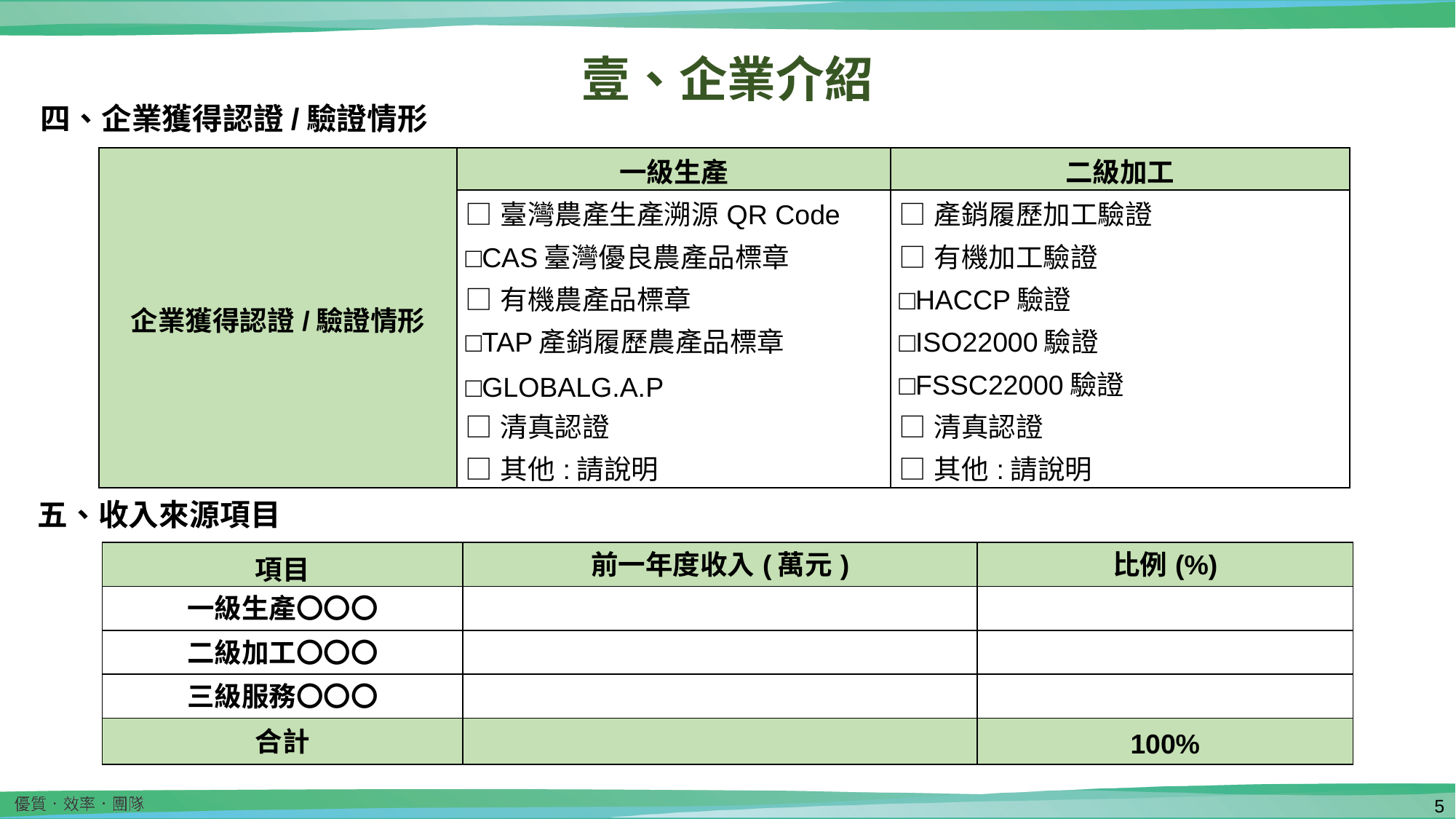

壹、企業介紹
四、企業獲得認證/驗證情形
| 企業獲得認證/驗證情形 | 一級生產 | 二級加工 |
| --- | --- | --- |
|  | □臺灣農產生產溯源QR Code □CAS臺灣優良農產品標章 □有機農產品標章 □TAP產銷履歷農產品標章 □GLOBALG.A.P □清真認證 □其他:請說明 | □產銷履歷加工驗證 □有機加工驗證 □HACCP驗證 □ISO22000驗證 □FSSC22000驗證 □清真認證 □其他:請說明 |
五、收入來源項目
| 項目 | 前一年度收入(萬元) | 比例(%) |
| --- | --- | --- |
| 一級生產〇〇〇 |  |  |
| 二級加工〇〇〇 |  |  |
| 三級服務〇〇〇 |  |  |
| 合計 |  | 100% |
5